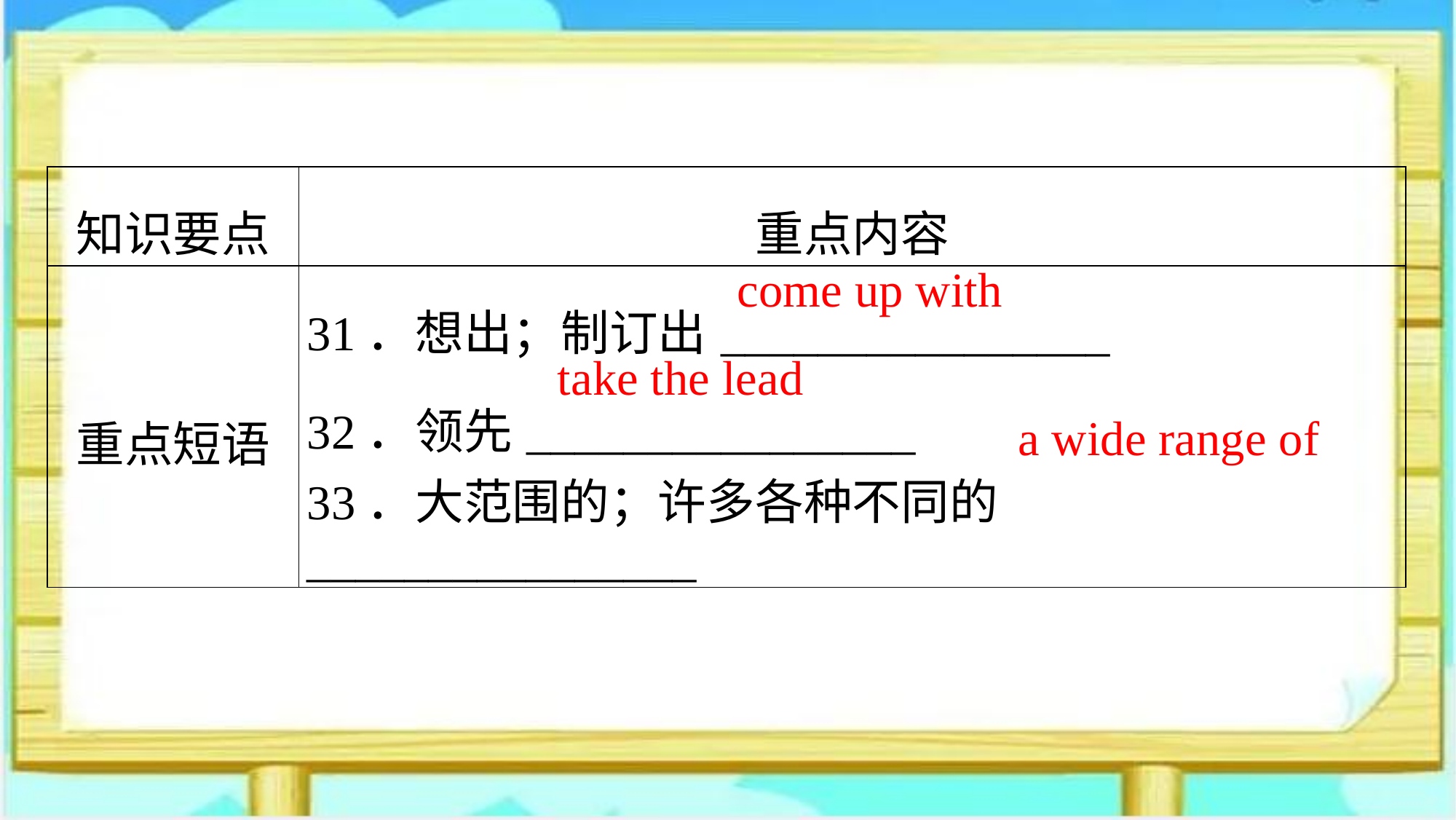

| 知识要点 | 重点内容 |
| --- | --- |
| 重点短语 | 31．想出；制订出\_\_\_\_\_\_\_\_\_\_\_\_\_\_\_\_ 32．领先\_\_\_\_\_\_\_\_\_\_\_\_\_\_\_\_ 33．大范围的；许多各种不同的\_\_\_\_\_\_\_\_\_\_\_\_\_\_\_\_ |
come up with
take the lead
a wide range of